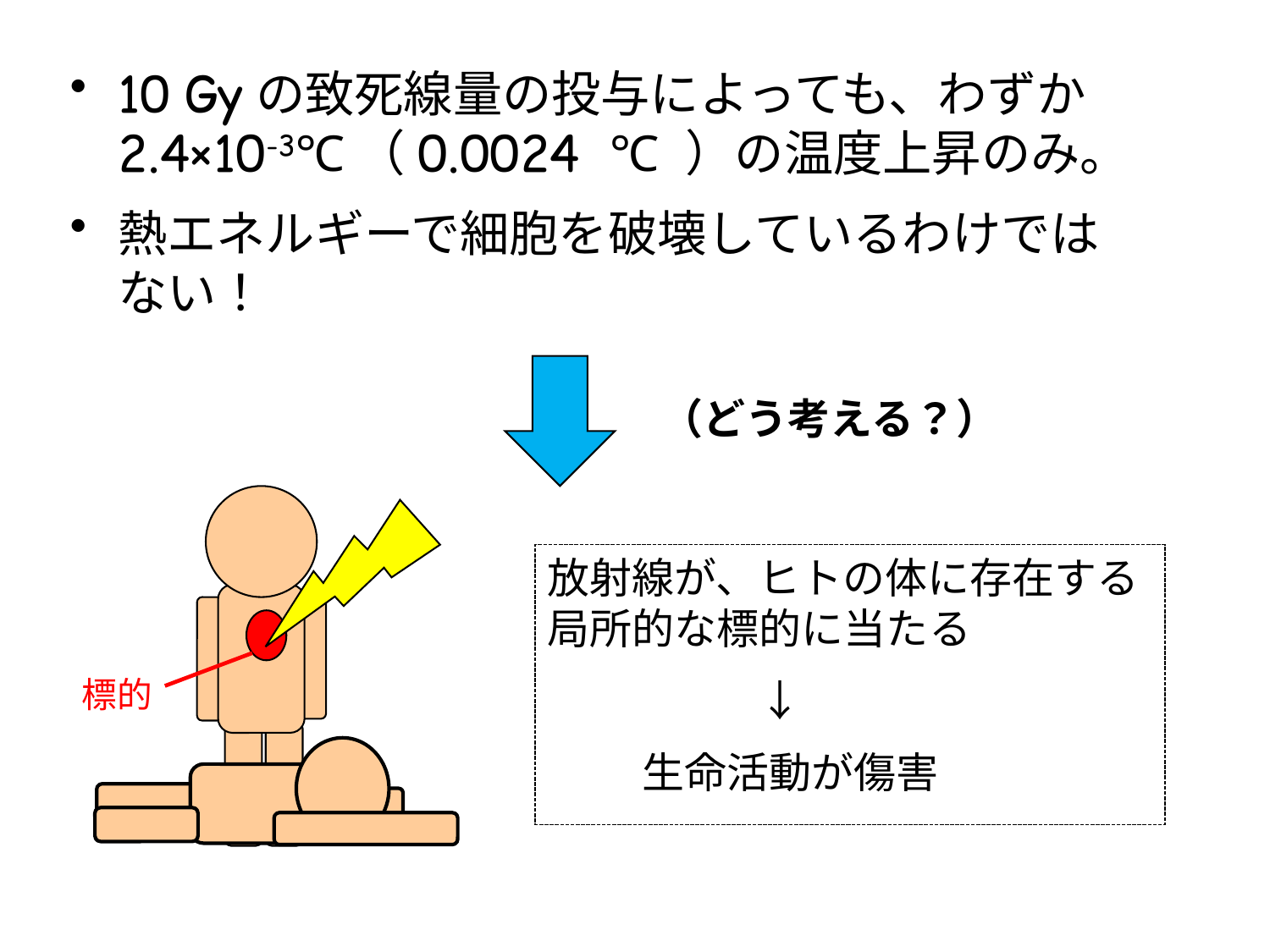

10 Gyの致死線量の投与によっても、わずか2.4×10-3℃（0.0024  ℃ ）の温度上昇のみ。
熱エネルギーで細胞を破壊しているわけではない！

（どう考える？）

放射線が、ヒトの体に存在する
局所的な標的に当たる
　　　　　↓
　　 生命活動が傷害

標的